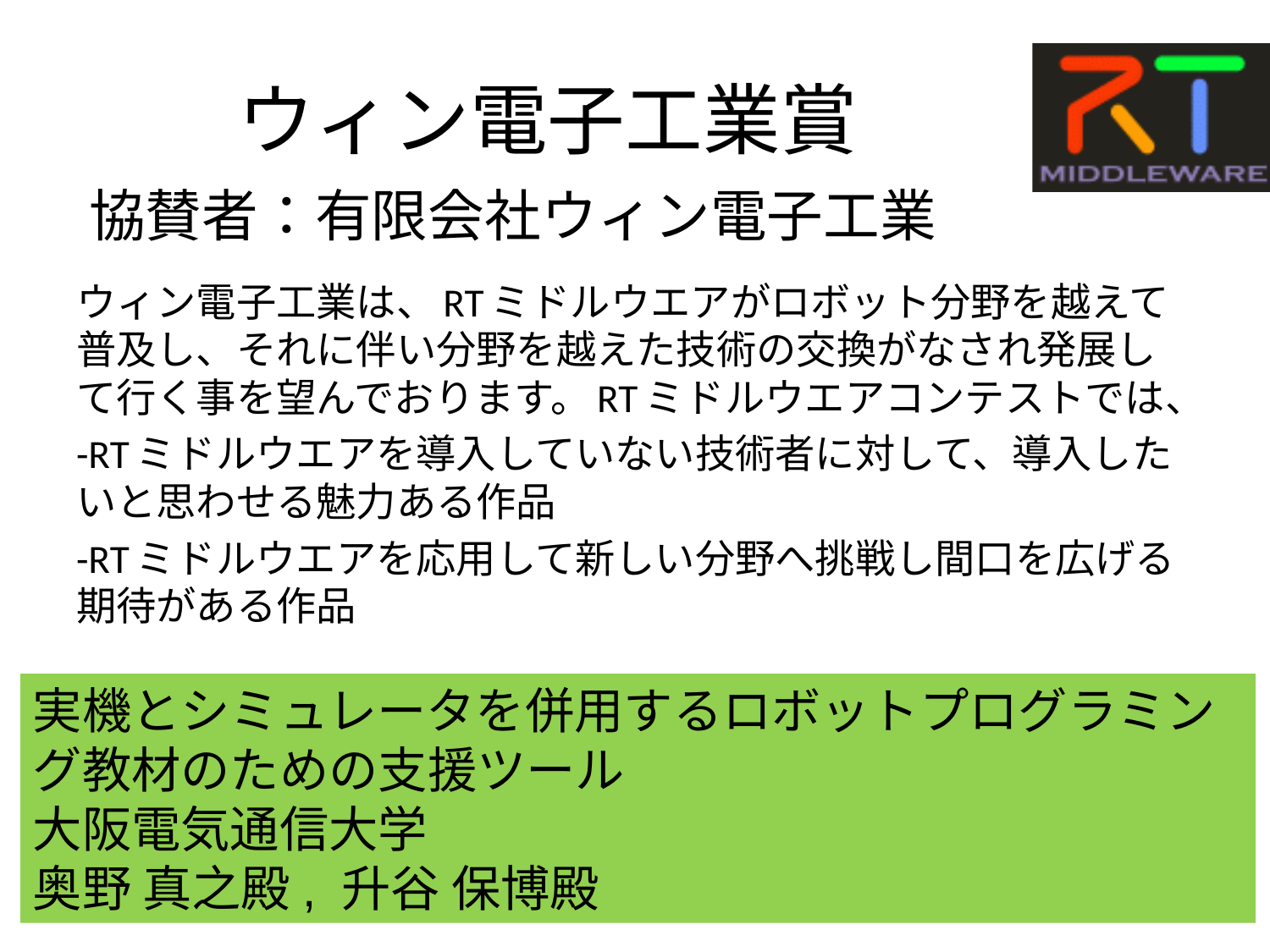

# ウィン電子工業賞
協賛者：有限会社ウィン電子工業
ウィン電子工業は、RTミドルウエアがロボット分野を越えて普及し、それに伴い分野を越えた技術の交換がなされ発展して行く事を望んでおります。RTミドルウエアコンテストでは、
-RTミドルウエアを導入していない技術者に対して、導入したいと思わせる魅力ある作品
-RTミドルウエアを応用して新しい分野へ挑戦し間口を広げる期待がある作品
実機とシミュレータを併用するロボットプログラミング教材のための支援ツール
大阪電気通信大学
奥野 真之殿, 升谷 保博殿